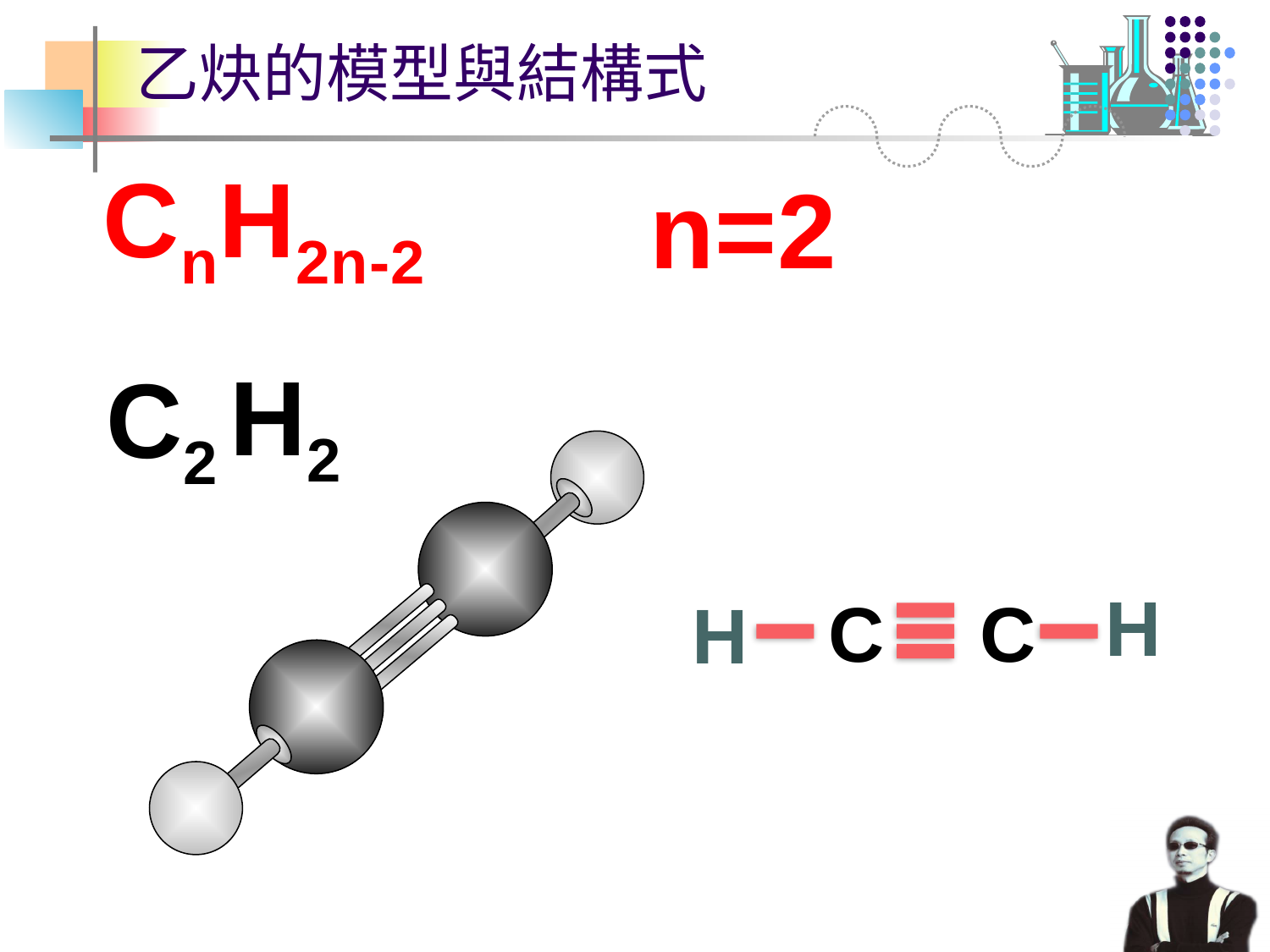

# 乙炔的模型與結構式
CnH2n-2
n=2
H2
C2

H
C
C
H